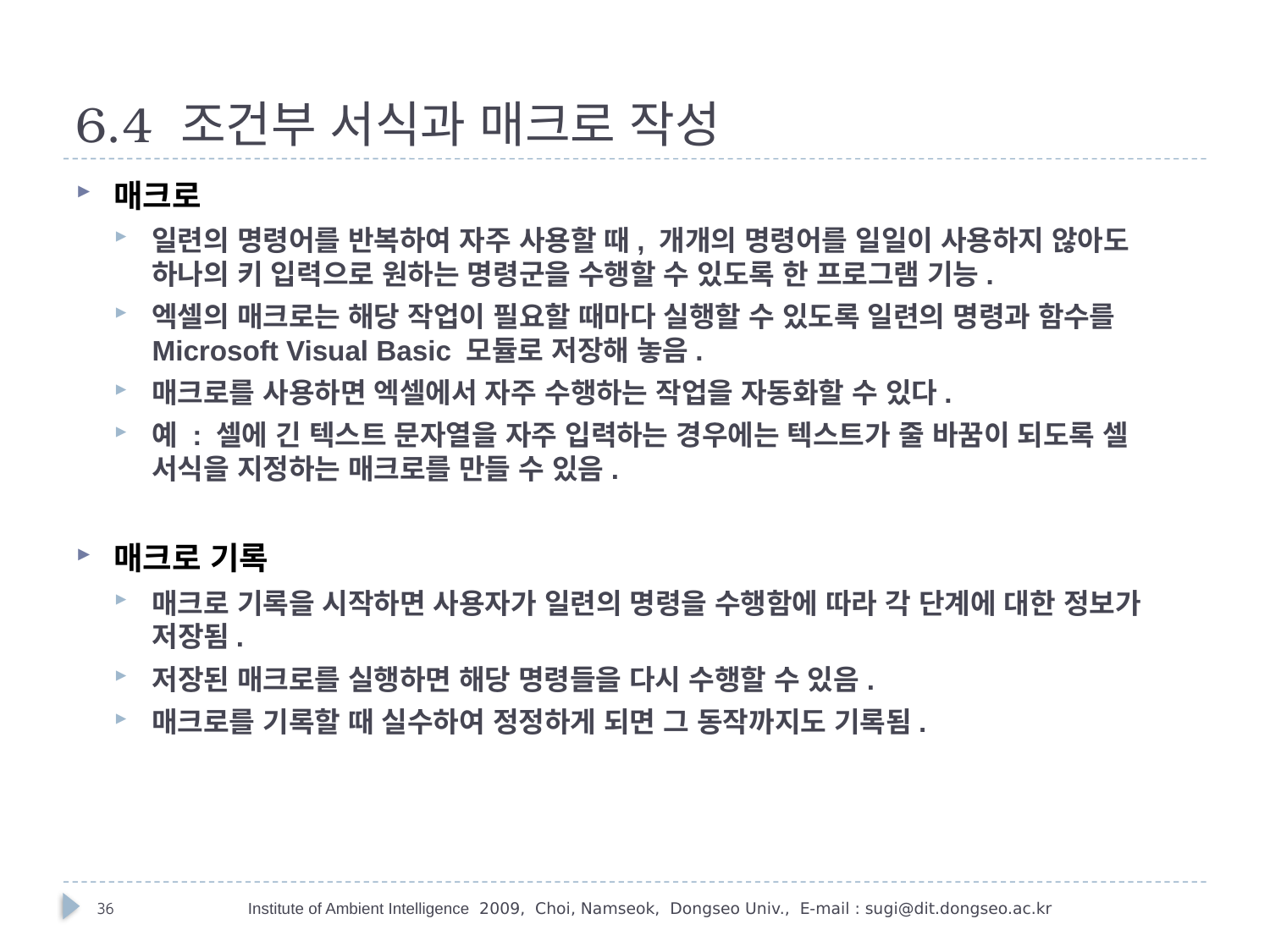

6.4 조건부 서식과 매크로 작성
매크로
일련의 명령어를 반복하여 자주 사용할 때, 개개의 명령어를 일일이 사용하지 않아도 하나의 키 입력으로 원하는 명령군을 수행할 수 있도록 한 프로그램 기능.
엑셀의 매크로는 해당 작업이 필요할 때마다 실행할 수 있도록 일련의 명령과 함수를 Microsoft Visual Basic 모듈로 저장해 놓음.
매크로를 사용하면 엑셀에서 자주 수행하는 작업을 자동화할 수 있다.
예 : 셀에 긴 텍스트 문자열을 자주 입력하는 경우에는 텍스트가 줄 바꿈이 되도록 셀 서식을 지정하는 매크로를 만들 수 있음.

매크로 기록
매크로 기록을 시작하면 사용자가 일련의 명령을 수행함에 따라 각 단계에 대한 정보가 저장됨.
저장된 매크로를 실행하면 해당 명령들을 다시 수행할 수 있음.
매크로를 기록할 때 실수하여 정정하게 되면 그 동작까지도 기록됨.